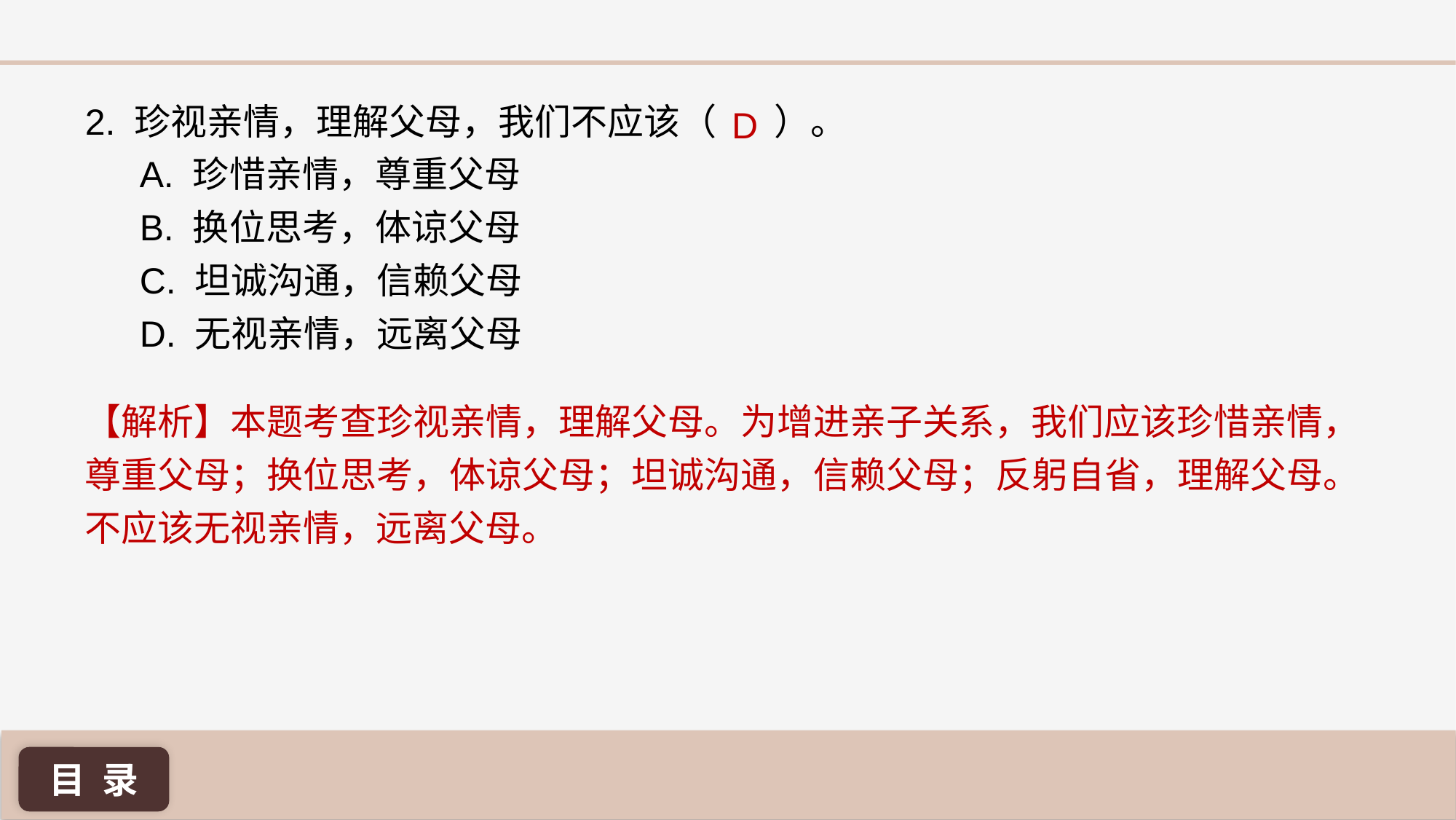

D
2. 珍视亲情，理解父母，我们不应该（       ）。
A. 珍惜亲情，尊重父母
B. 换位思考，体谅父母
C. 坦诚沟通，信赖父母
D. 无视亲情，远离父母
【解析】本题考查珍视亲情，理解父母。为增进亲子关系，我们应该珍惜亲情，尊重父母；换位思考，体谅父母；坦诚沟通，信赖父母；反躬自省，理解父母。不应该无视亲情，远离父母。